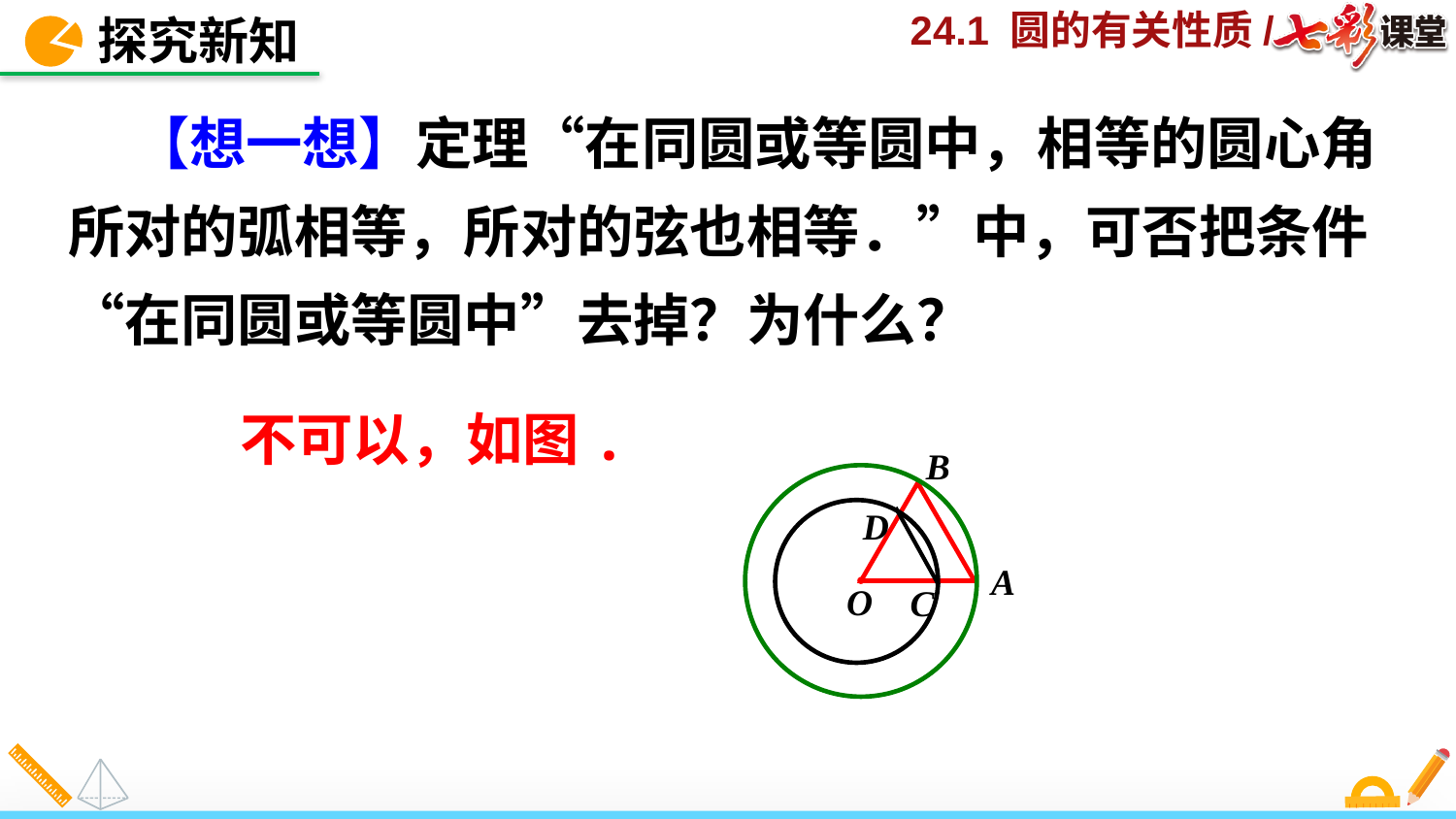

探究新知

    【想一想】定理“在同圆或等圆中，相等的圆心角所对的弧相等，所对的弦也相等．”中，可否把条件“在同圆或等圆中”去掉？为什么？
不可以，如图.
B

A
O

D

C